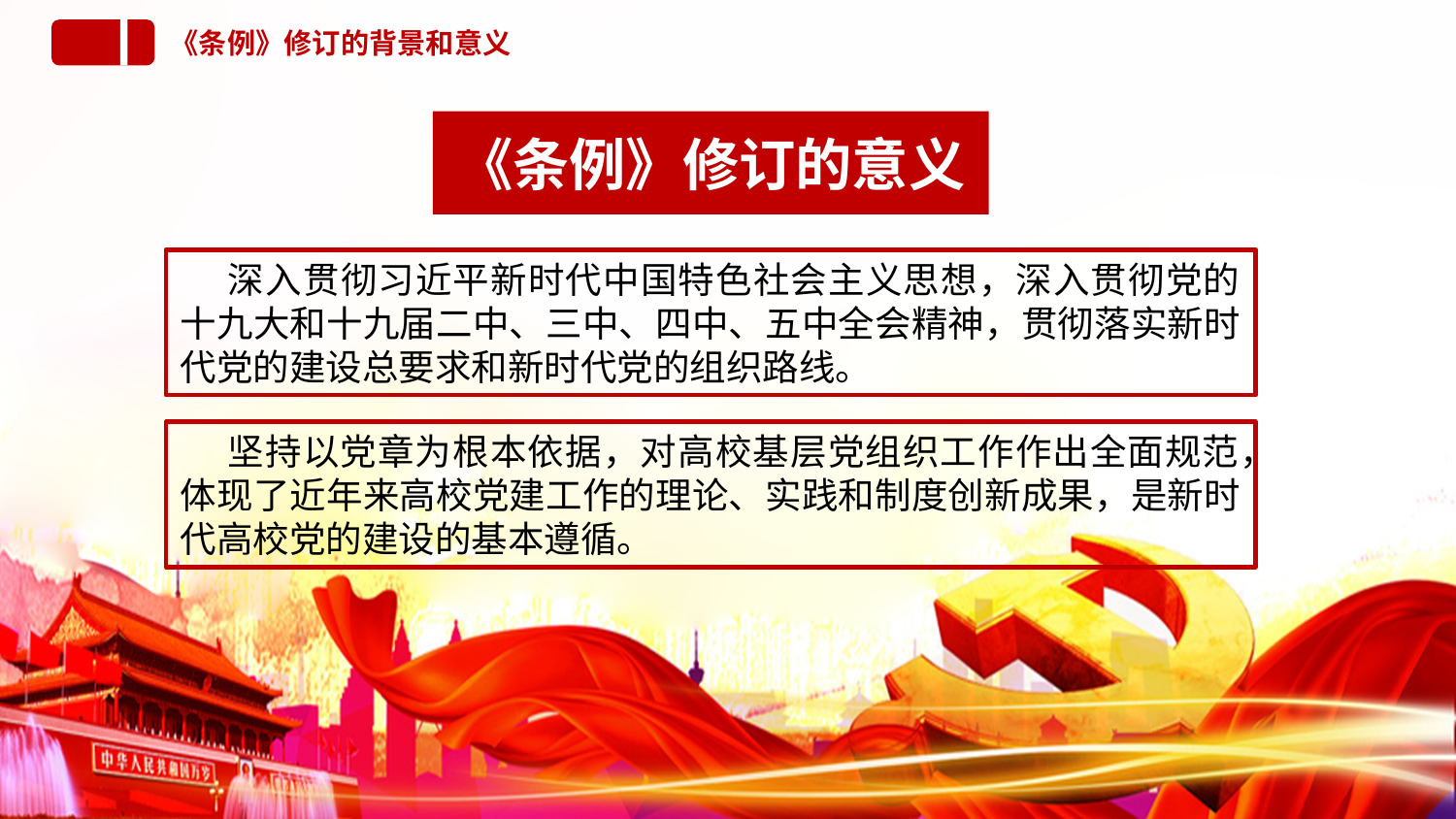

《条例》修订的背景和意义

《条例》修订的意义
    深入贯彻习近平新时代中国特色社会主义思想，深入贯彻党的十九大和十九届二中、三中、四中、五中全会精神，贯彻落实新时代党的建设总要求和新时代党的组织路线。
    坚持以党章为根本依据，对高校基层党组织工作作出全面规范，体现了近年来高校党建工作的理论、实践和制度创新成果，是新时代高校党的建设的基本遵循。